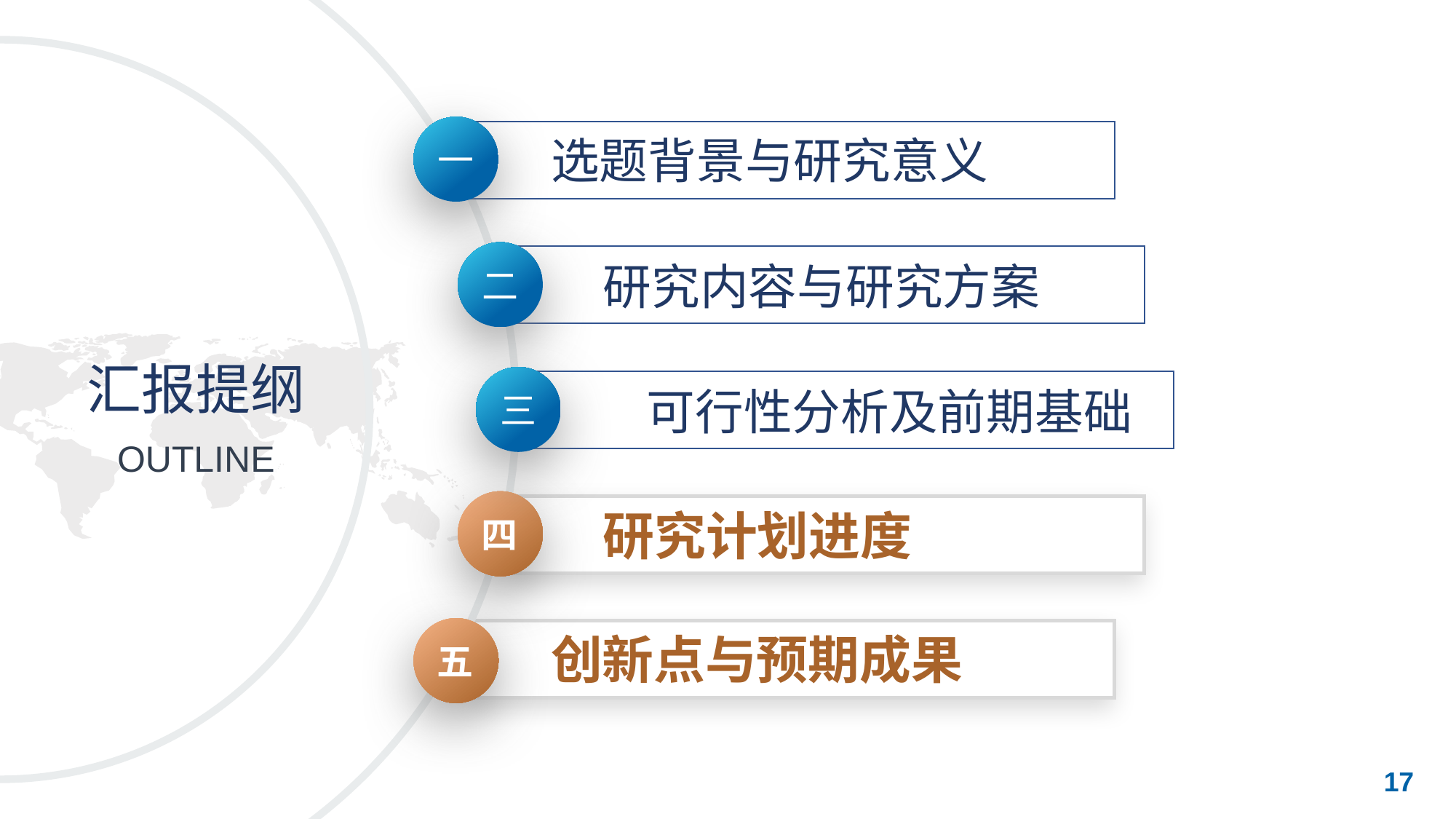

一

选题背景与研究意义
二

研究内容与研究方案

汇报提纲
OUTLINE
三

可行性分析及前期基础
四

研究计划进度
五

创新点与预期成果
17